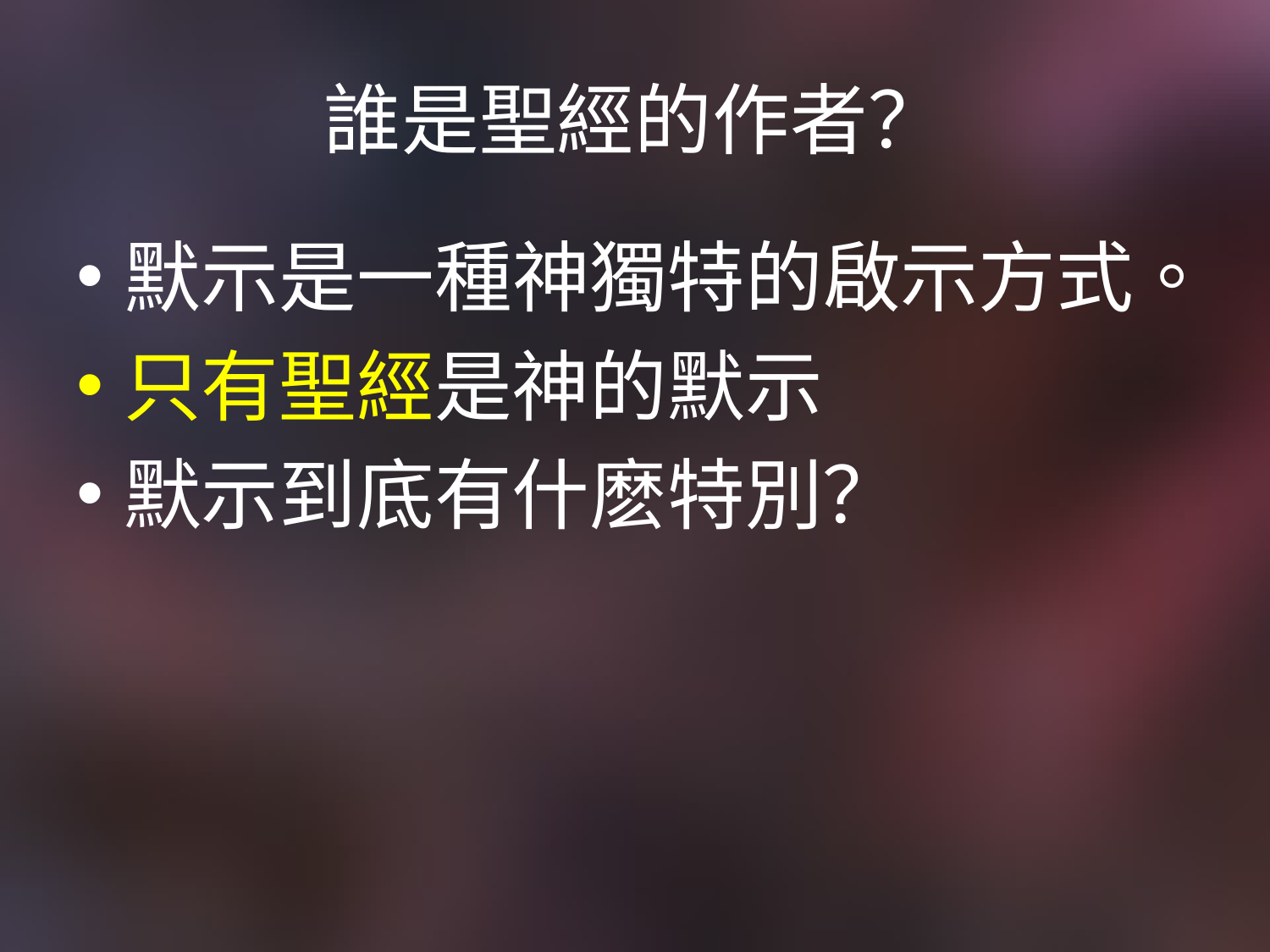

# 誰是聖經的作者？
默示是一種神獨特的啟示方式。
只有聖經是神的默示
默示到底有什麽特別？